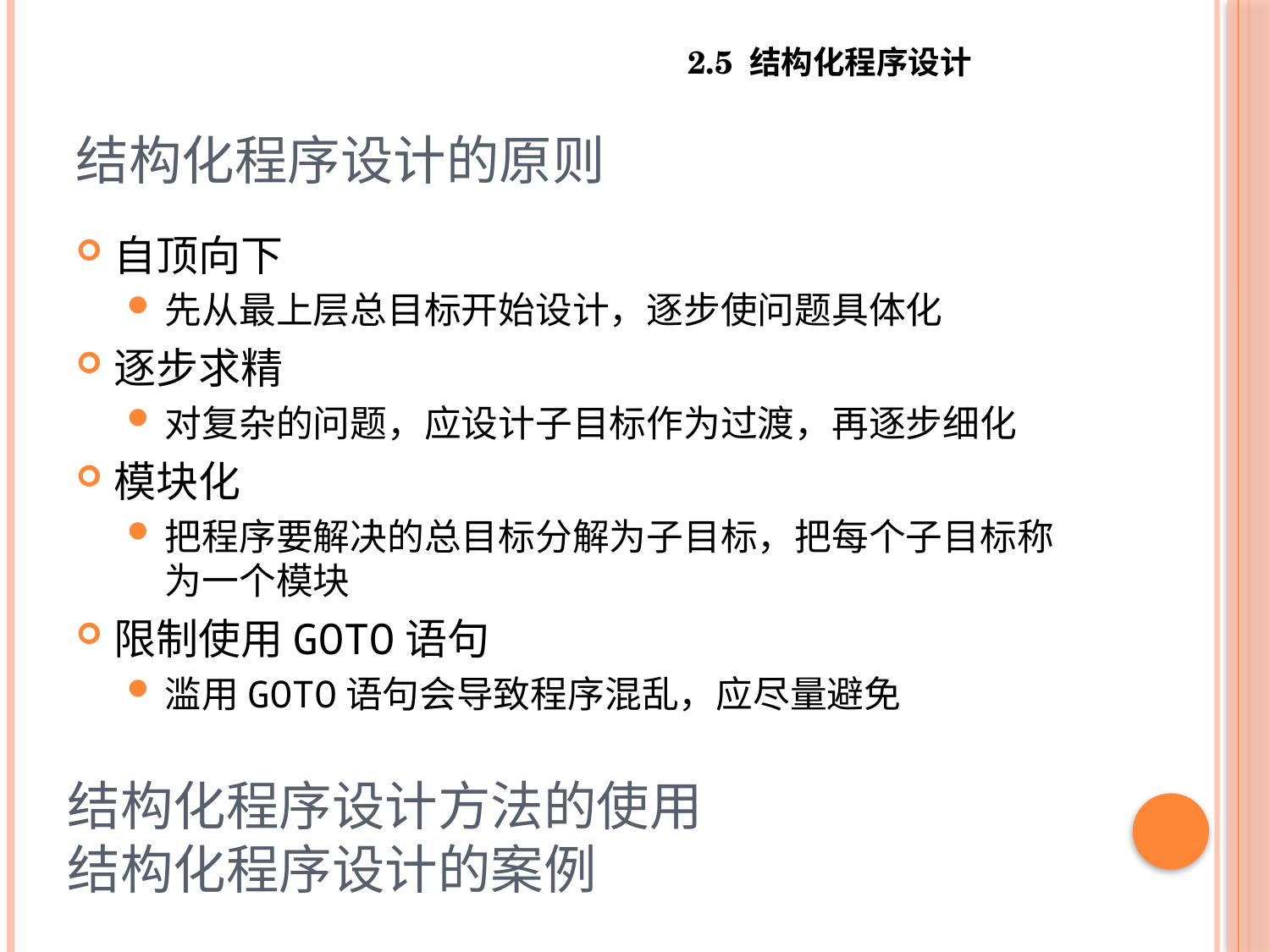

2.5 结构化程序设计
# 结构化程序设计的原则
自顶向下
先从最上层总目标开始设计，逐步使问题具体化
逐步求精
对复杂的问题，应设计子目标作为过渡，再逐步细化
模块化
把程序要解决的总目标分解为子目标，把每个子目标称为一个模块
限制使用GOTO语句
滥用GOTO语句会导致程序混乱，应尽量避免

结构化程序设计方法的使用
结构化程序设计的案例